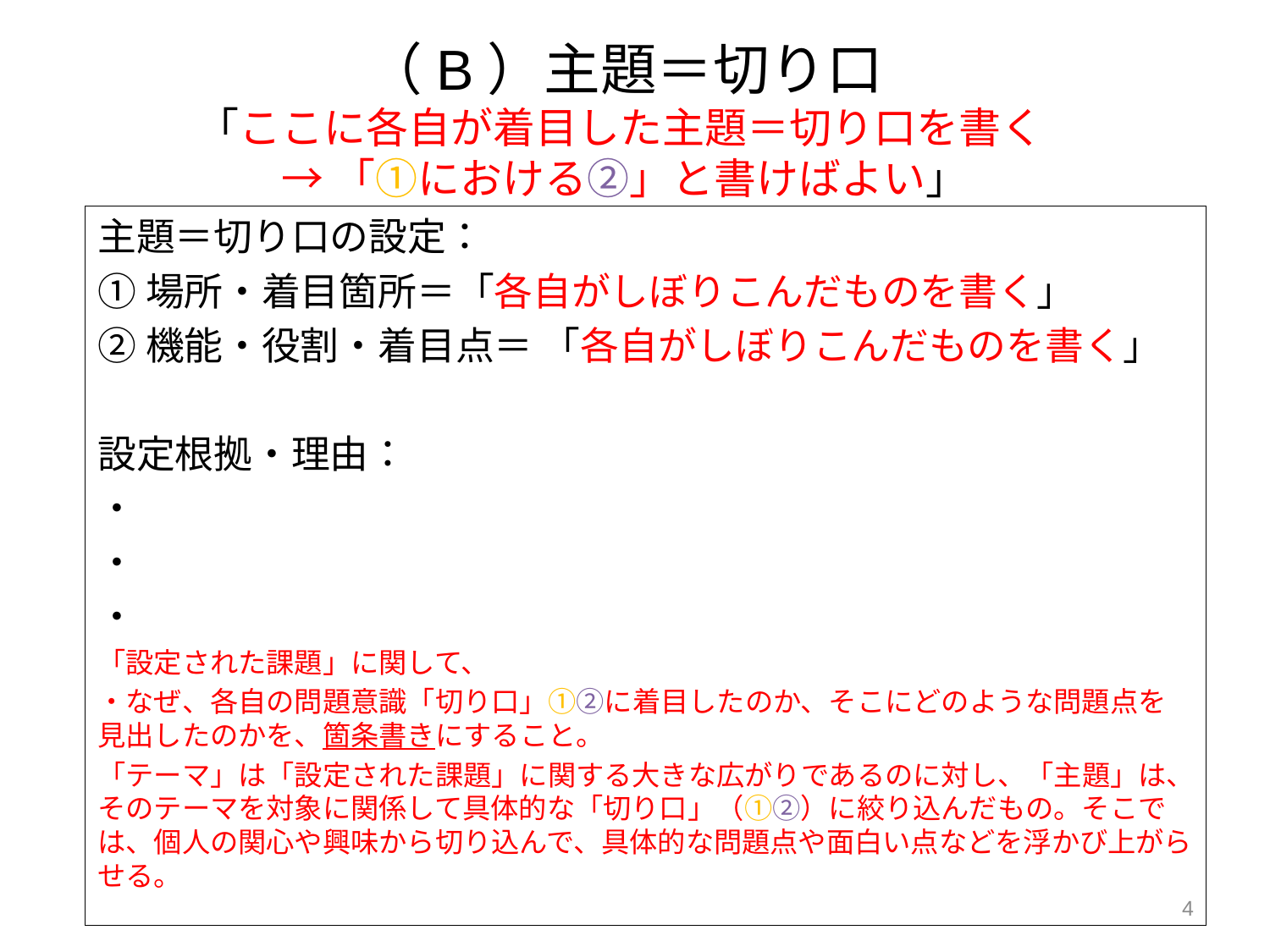

# （B）主題＝切り口 「ここに各自が着目した主題＝切り口を書く → 「①における②」と書けばよい」
主題＝切り口の設定：
①場所・着目箇所＝「各自がしぼりこんだものを書く」
②機能・役割・着目点＝ 「各自がしぼりこんだものを書く」

設定根拠・理由：
・
・
・
「設定された課題」に関して、
・なぜ、各自の問題意識「切り口」①②に着目したのか、そこにどのような問題点を見出したのかを、箇条書きにすること。
「テーマ」は「設定された課題」に関する大きな広がりであるのに対し、「主題」は、そのテーマを対象に関係して具体的な「切り口」（①②）に絞り込んだもの。そこでは、個人の関心や興味から切り込んで、具体的な問題点や面白い点などを浮かび上がらせる。

4